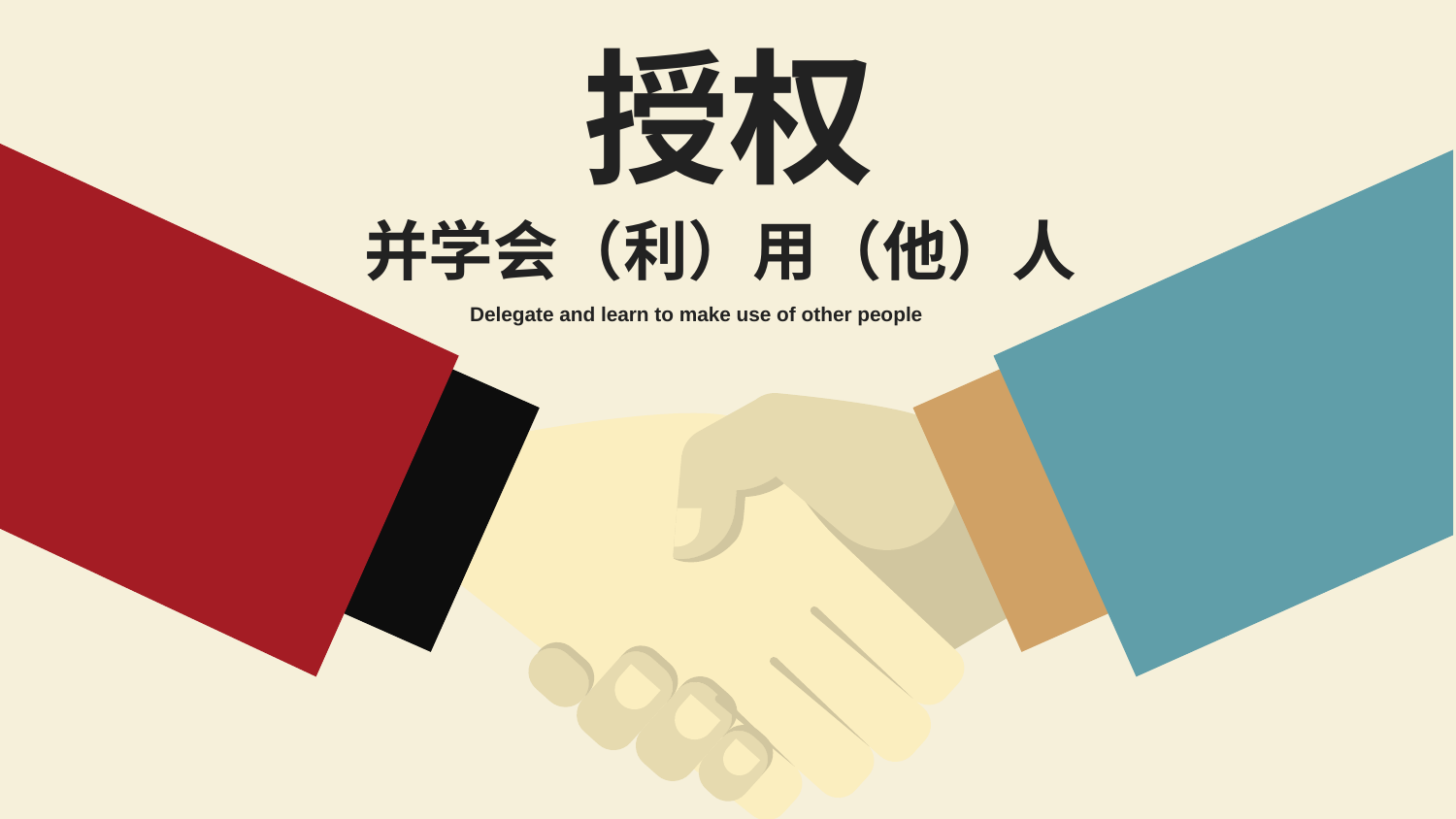

授权

并学会（利）用（他）人
Delegate and learn to make use of other people